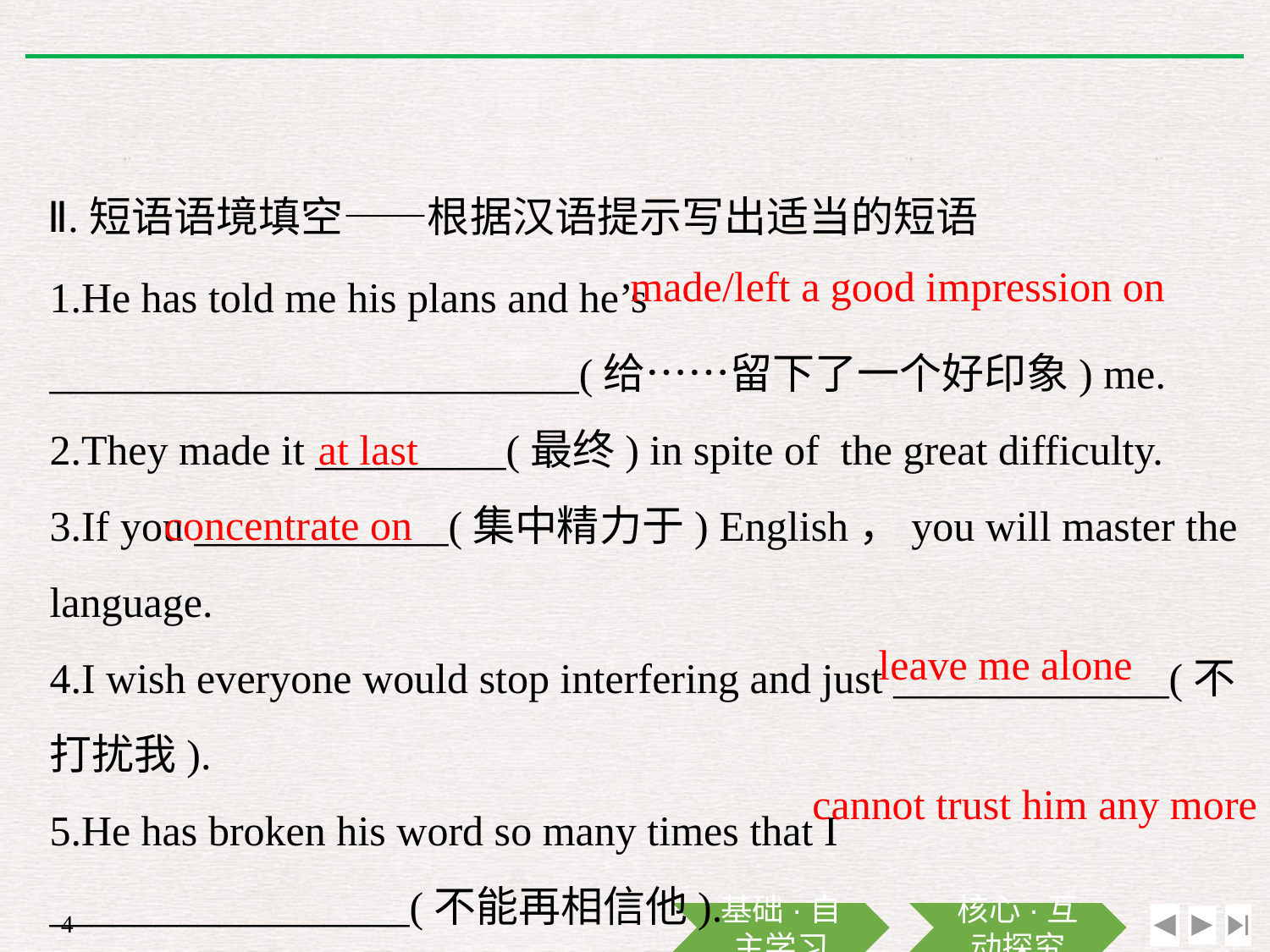

Ⅱ.短语语境填空——根据汉语提示写出适当的短语
made/left a good impression on
1.He has told me his plans and he’s _________________________(给……留下了一个好印象) me.
2.They made it _________(最终) in spite of  the great difficulty.
3.If you ____________(集中精力于) English，you will master the language.
4.I wish everyone would stop interfering and just _____________(不打扰我).
5.He has broken his word so many times that I _________________(不能再相信他).
at last
concentrate on
leave me alone
cannot trust him any more